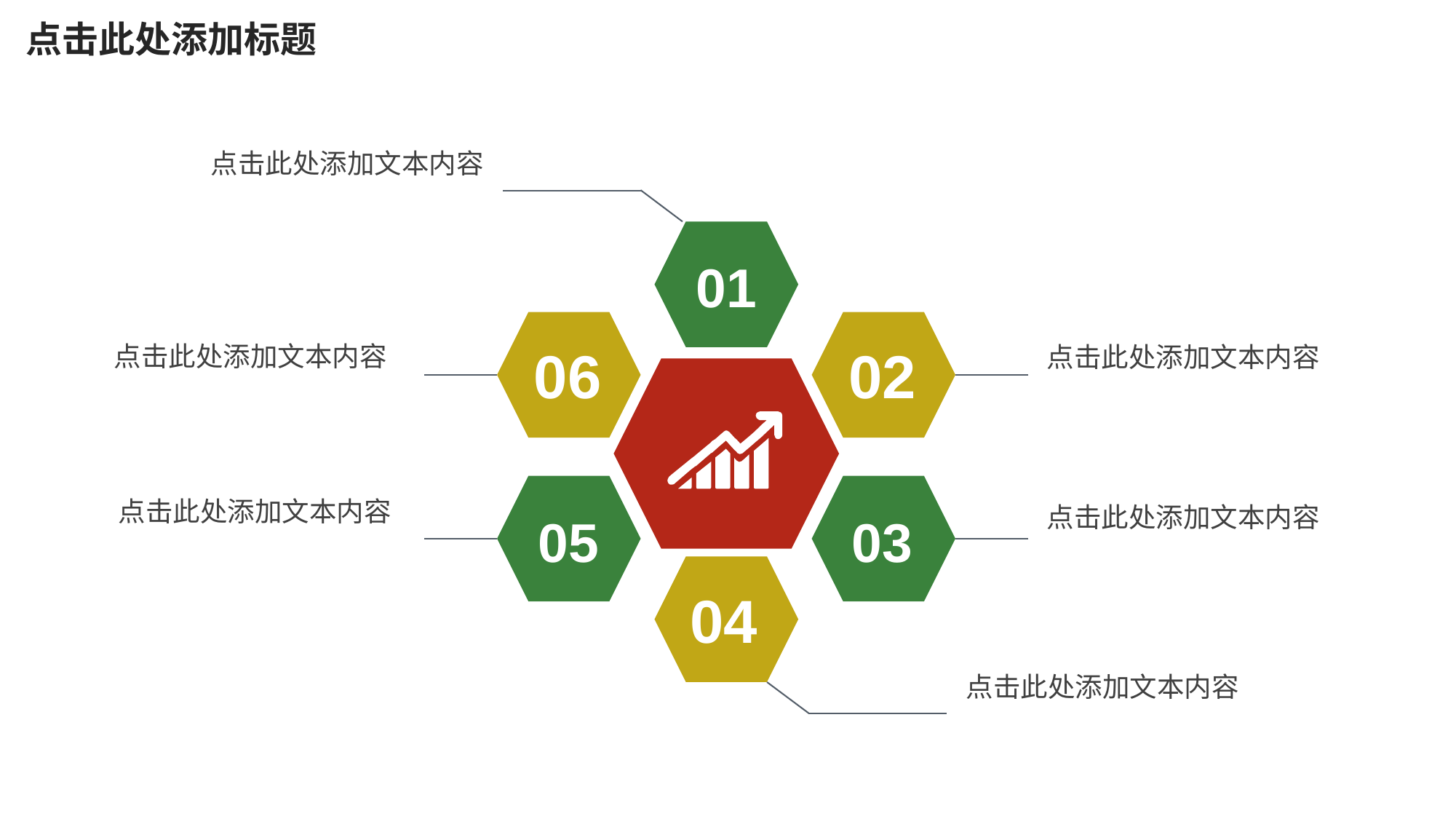

点击此处添加标题
点击此处添加文本内容

01

06
02
点击此处添加文本内容
点击此处添加文本内容

点击此处添加文本内容
05
03
点击此处添加文本内容

04
点击此处添加文本内容